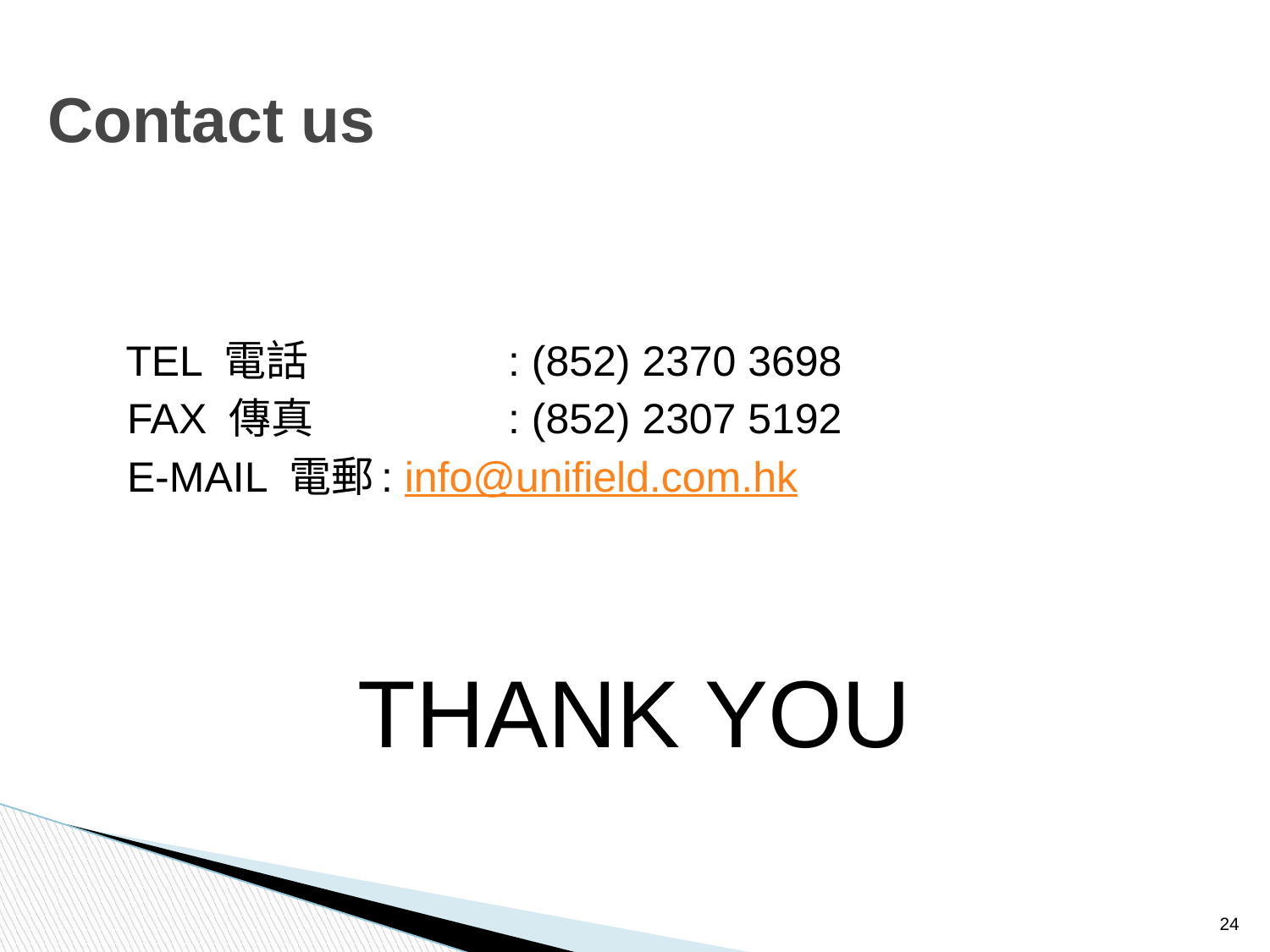

# Contact us

   TEL 電話		: (852) 2370 3698
	FAX 傳真		: (852) 2307 5192
	E-MAIL 電郵	: info@unifield.com.hk

THANK YOU
24